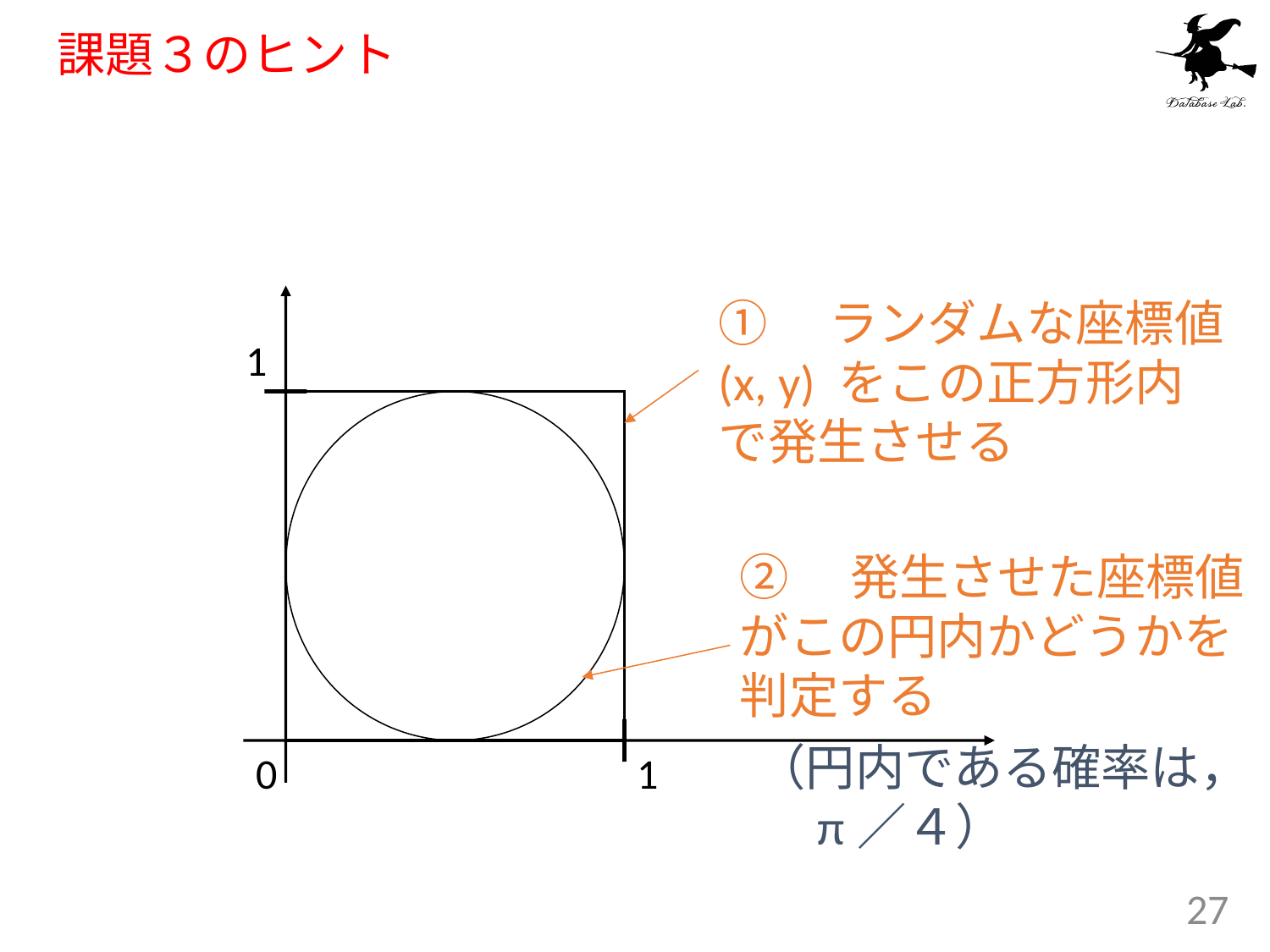

# 課題３のヒント

①　ランダムな座標値
(x, y) をこの正方形内
で発生させる
1

②　発生させた座標値
がこの円内かどうかを
判定する

（円内である確率は，
　π／４）

0
1
27